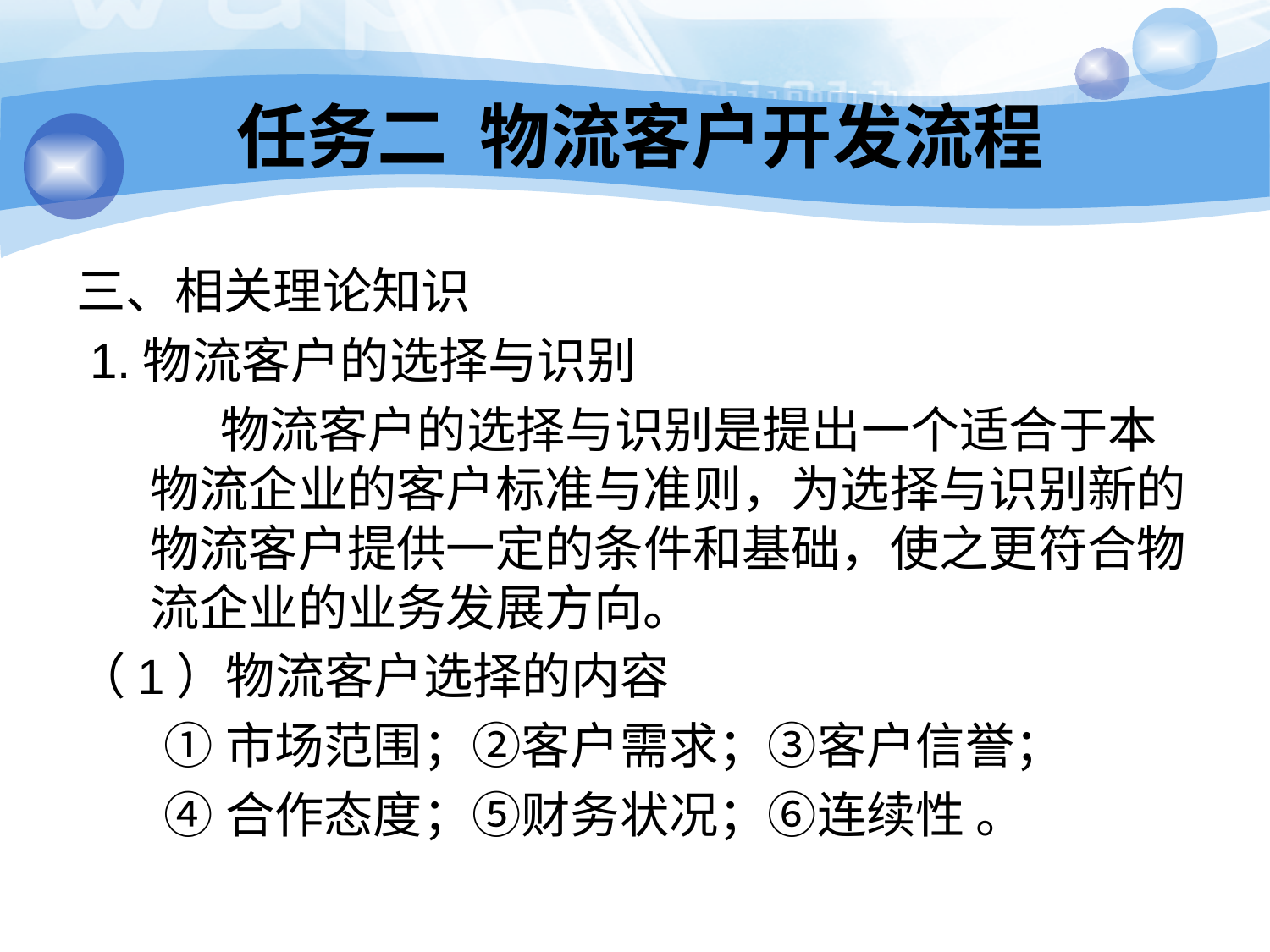

# 任务二  物流客户开发流程
三、相关理论知识
 1.物流客户的选择与识别
            物流客户的选择与识别是提出一个适合于本物流企业的客户标准与准则，为选择与识别新的物流客户提供一定的条件和基础，使之更符合物流企业的业务发展方向。
（1）物流客户选择的内容
        ①市场范围；②客户需求；③客户信誉；
        ④合作态度；⑤财务状况；⑥连续性 。